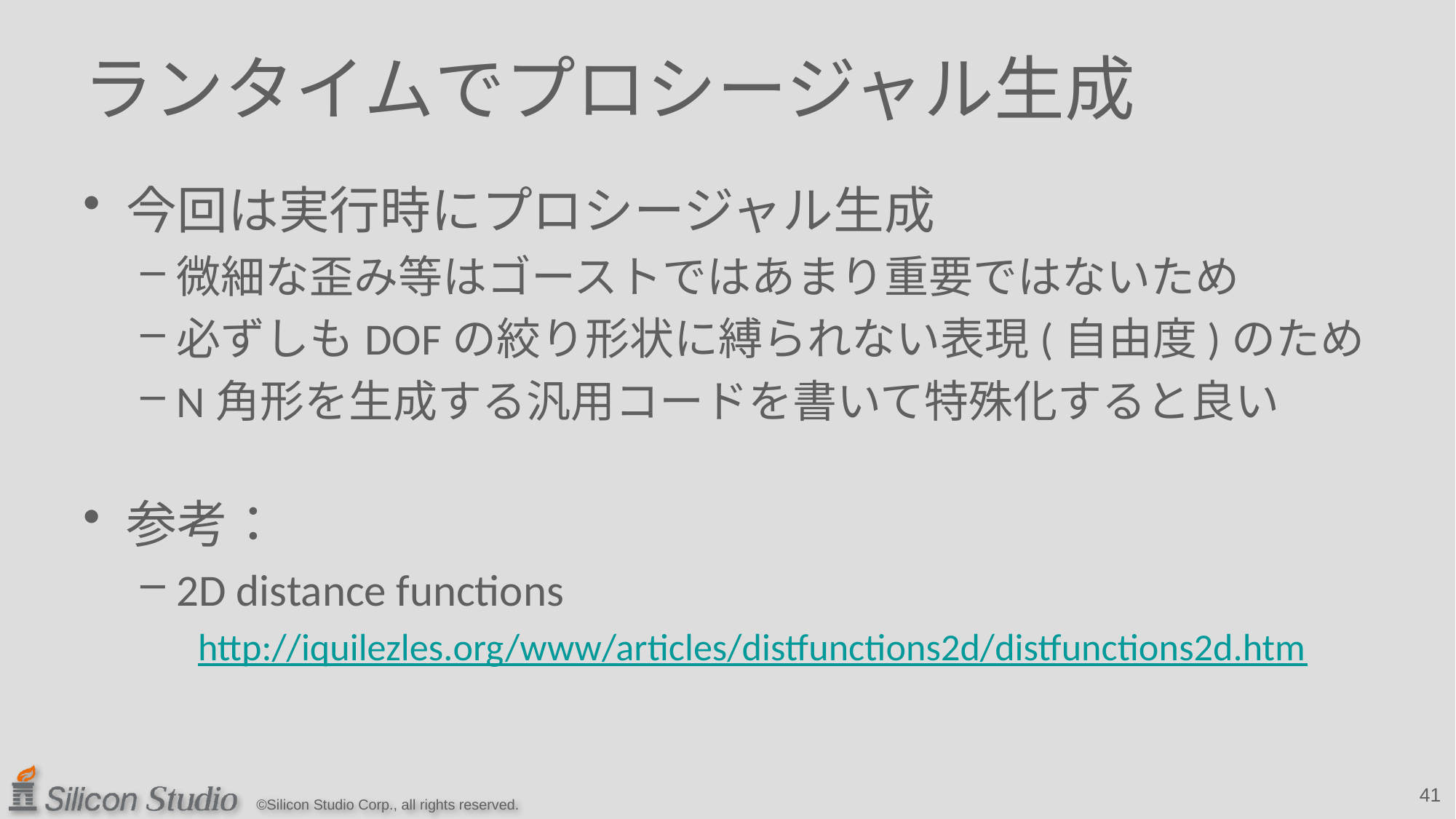

# ランタイムでプロシージャル生成
今回は実行時にプロシージャル生成
微細な歪み等はゴーストではあまり重要ではないため
必ずしもDOFの絞り形状に縛られない表現(自由度)のため
N角形を生成する汎用コードを書いて特殊化すると良い

参考：
2D distance functions
http://iquilezles.org/www/articles/distfunctions2d/distfunctions2d.htm
41